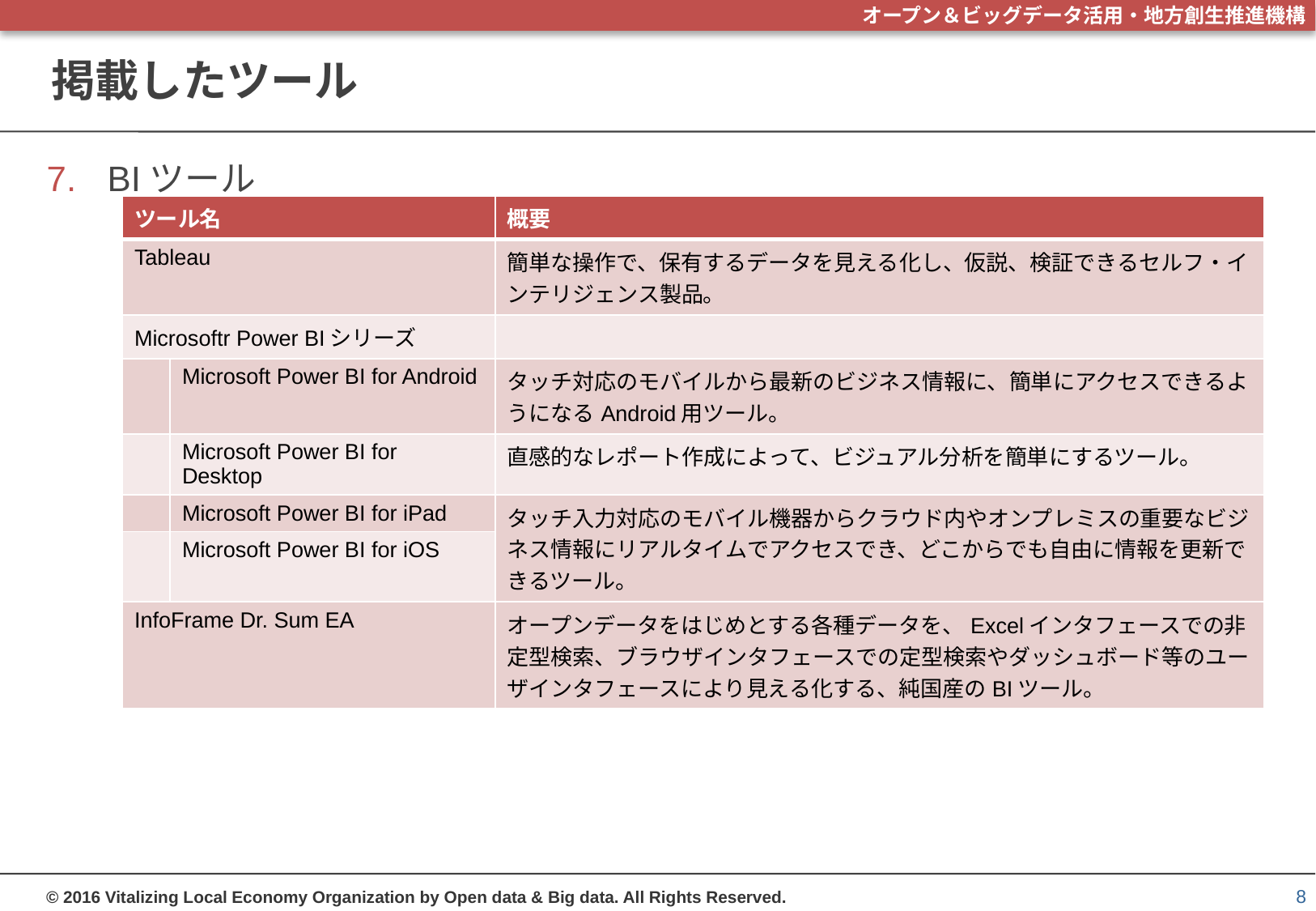

# 掲載したツール
BIツール

| ツール名 |  | 概要 |
| --- | --- | --- |
| Tableau |  | 簡単な操作で、保有するデータを見える化し、仮説、検証できるセルフ・インテリジェンス製品。 |
| Microsoftr Power BIシリーズ |  |  |
|  | Microsoft Power BI for Android | タッチ対応のモバイルから最新のビジネス情報に、簡単にアクセスできるようになるAndroid用ツール。 |
|  | Microsoft Power BI for Desktop | 直感的なレポート作成によって、ビジュアル分析を簡単にするツール。 |
|  | Microsoft Power BI for iPad | タッチ入力対応のモバイル機器からクラウド内やオンプレミスの重要なビジネス情報にリアルタイムでアクセスでき、どこからでも自由に情報を更新できるツール。 |
|  | Microsoft Power BI for iOS |  |
| InfoFrame Dr. Sum EA |  | オープンデータをはじめとする各種データを、Excelインタフェースでの非定型検索、ブラウザインタフェースでの定型検索やダッシュボード等のユーザインタフェースにより見える化する、純国産のBIツール。 |
8